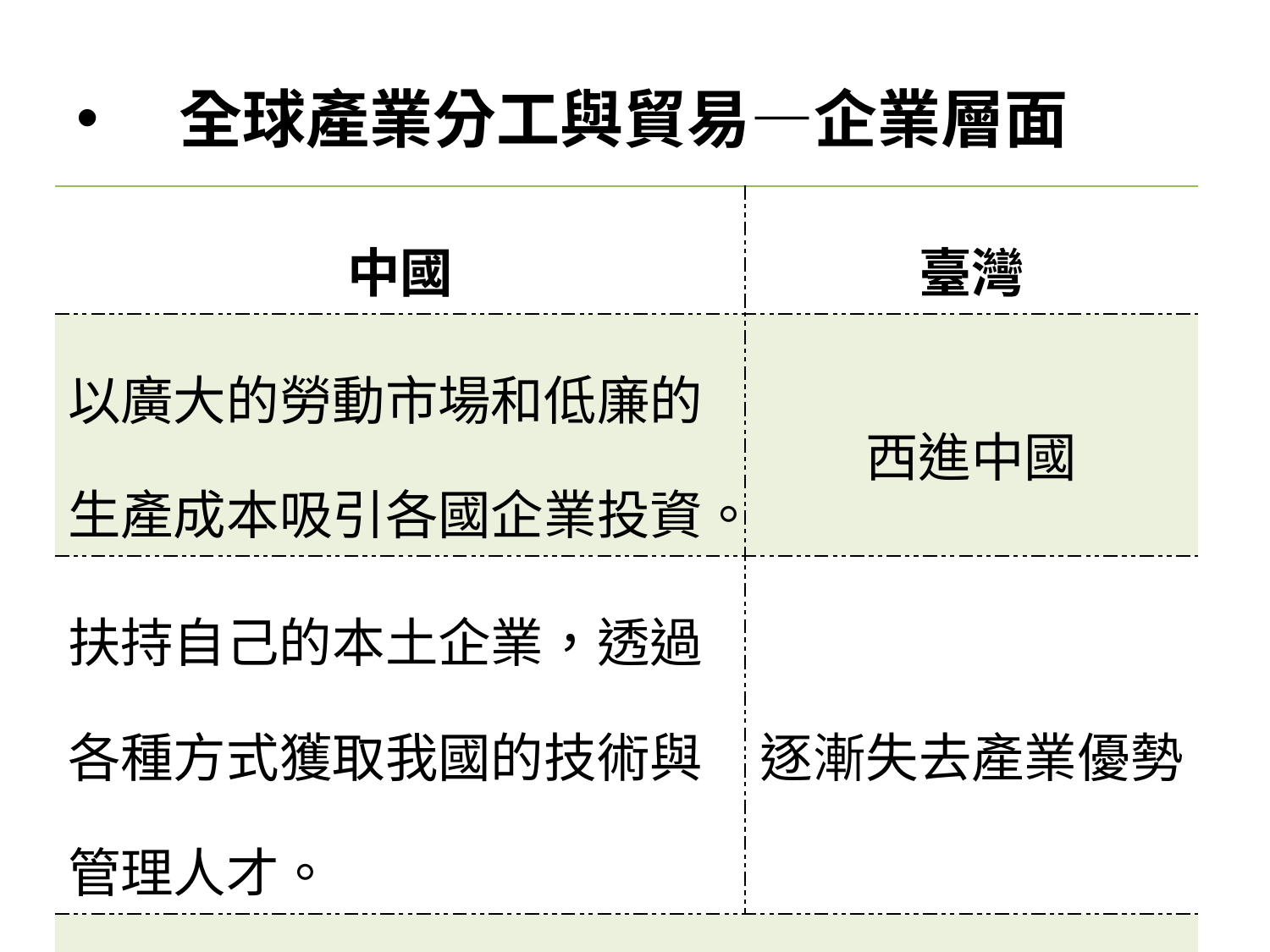

# 全球產業分工與貿易—企業層面
| 中國 | 臺灣 |
| --- | --- |
| 以廣大的勞動市場和低廉的生產成本吸引各國企業投資。 | 西進中國 |
| 扶持自己的本土企業，透過各種方式獲取我國的技術與管理人才。 | 逐漸失去產業優勢 |
| 互補關係→競爭關係 |  |